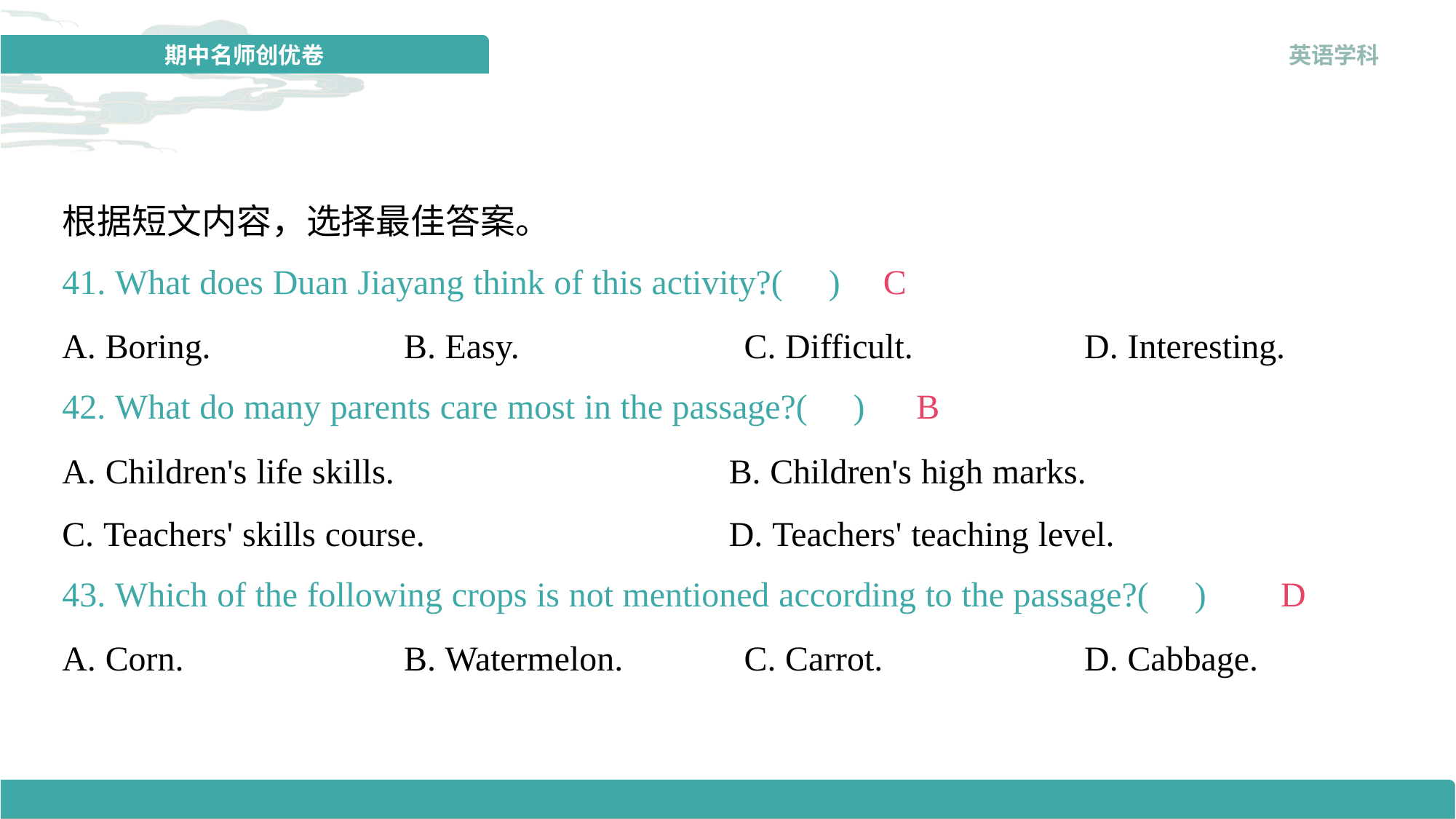

根据短文内容，选择最佳答案。
41. What does Duan Jiayang think of this activity?(     )
C
A. Boring.	B. Easy.	C. Difficult.	D. Interesting.
42. What do many parents care most in the passage?(     )
B
A. Children's life skills.	B. Children's high marks.
C. Teachers' skills course.	D. Teachers' teaching level.
43. Which of the following crops is not mentioned according to the passage?(     )
D
A. Corn.	B. Watermelon.	C. Carrot.	D. Cabbage.